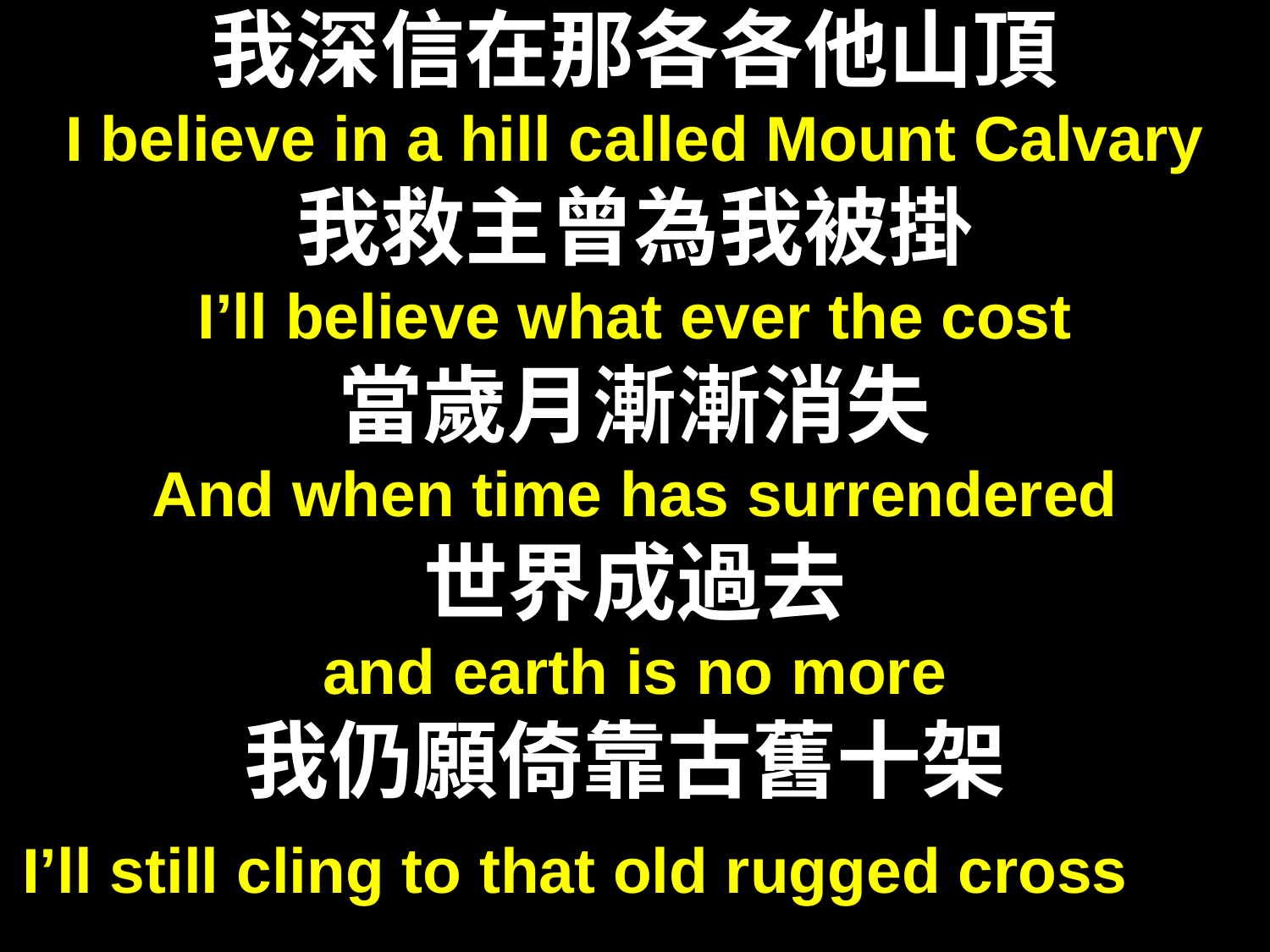

我深信在那各各他山頂
I believe in a hill called Mount Calvary
我救主曾為我被掛
I’ll believe what ever the cost
當歲月漸漸消失
And when time has surrendered
世界成過去
and earth is no more
我仍願倚靠古舊十架
I’ll still cling to that old rugged cross